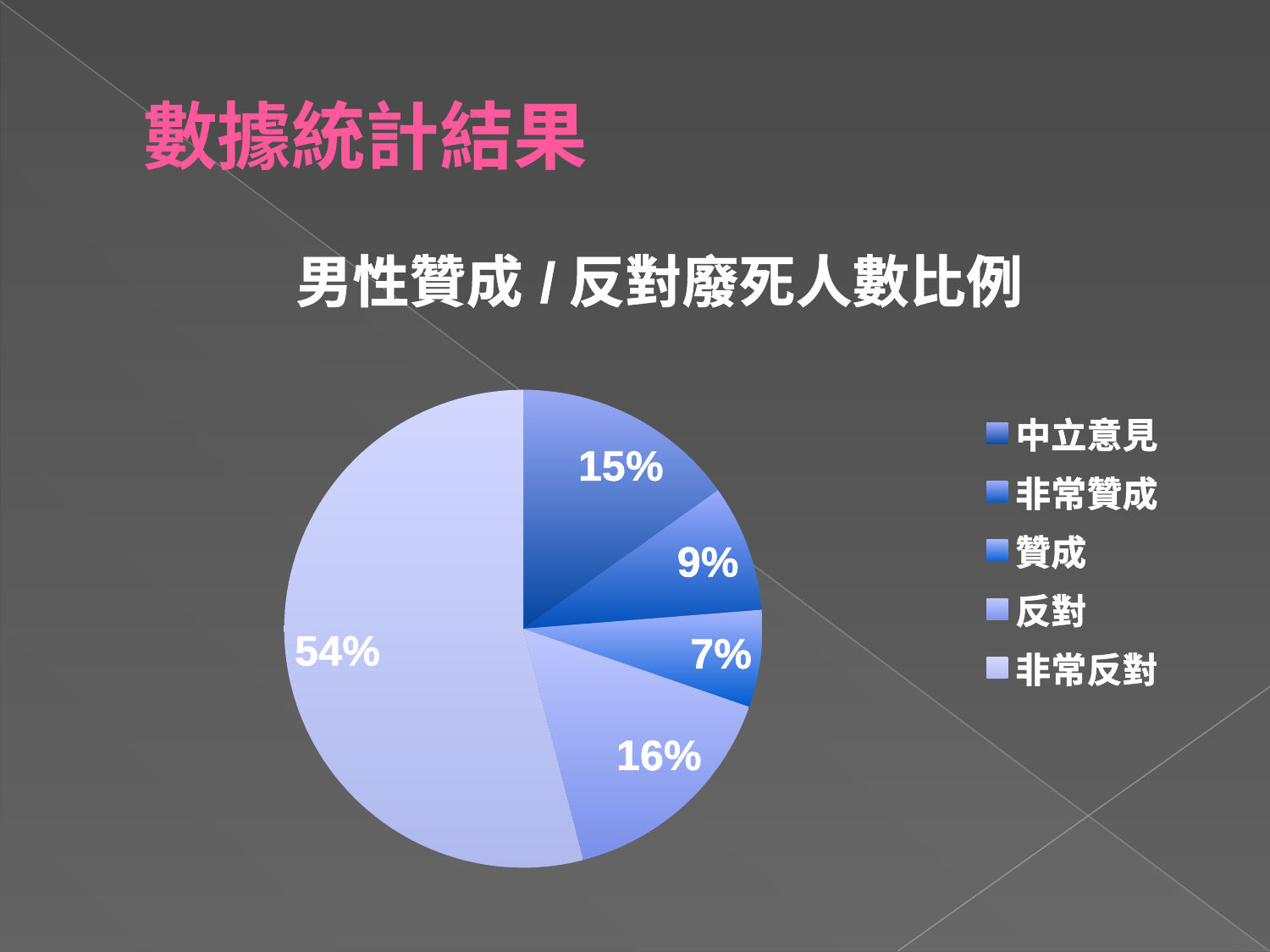

# 數據統計結果

### Chart: 男性贊成/反對廢死人數比例

| Category |  |
|---|---|
| 中立意見 | 30.0 |
| 非常贊成 | 17.0 |
| 贊成 | 13.0 |
| 反對 | 31.0 |
| 非常反對 | 107.0 |